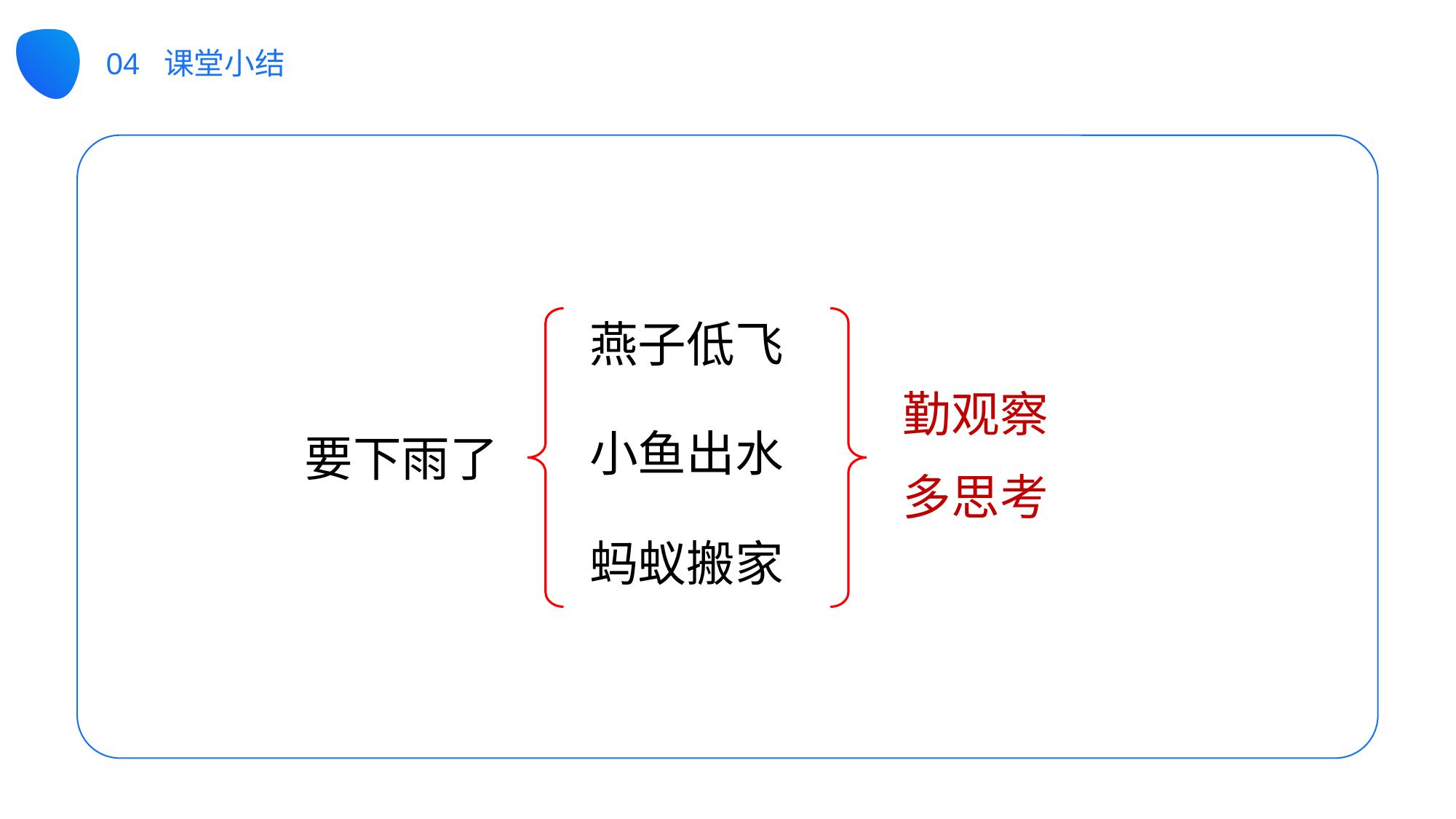

04  课堂小结

燕子低飞

勤观察
多思考
小鱼出水
要下雨了
蚂蚁搬家